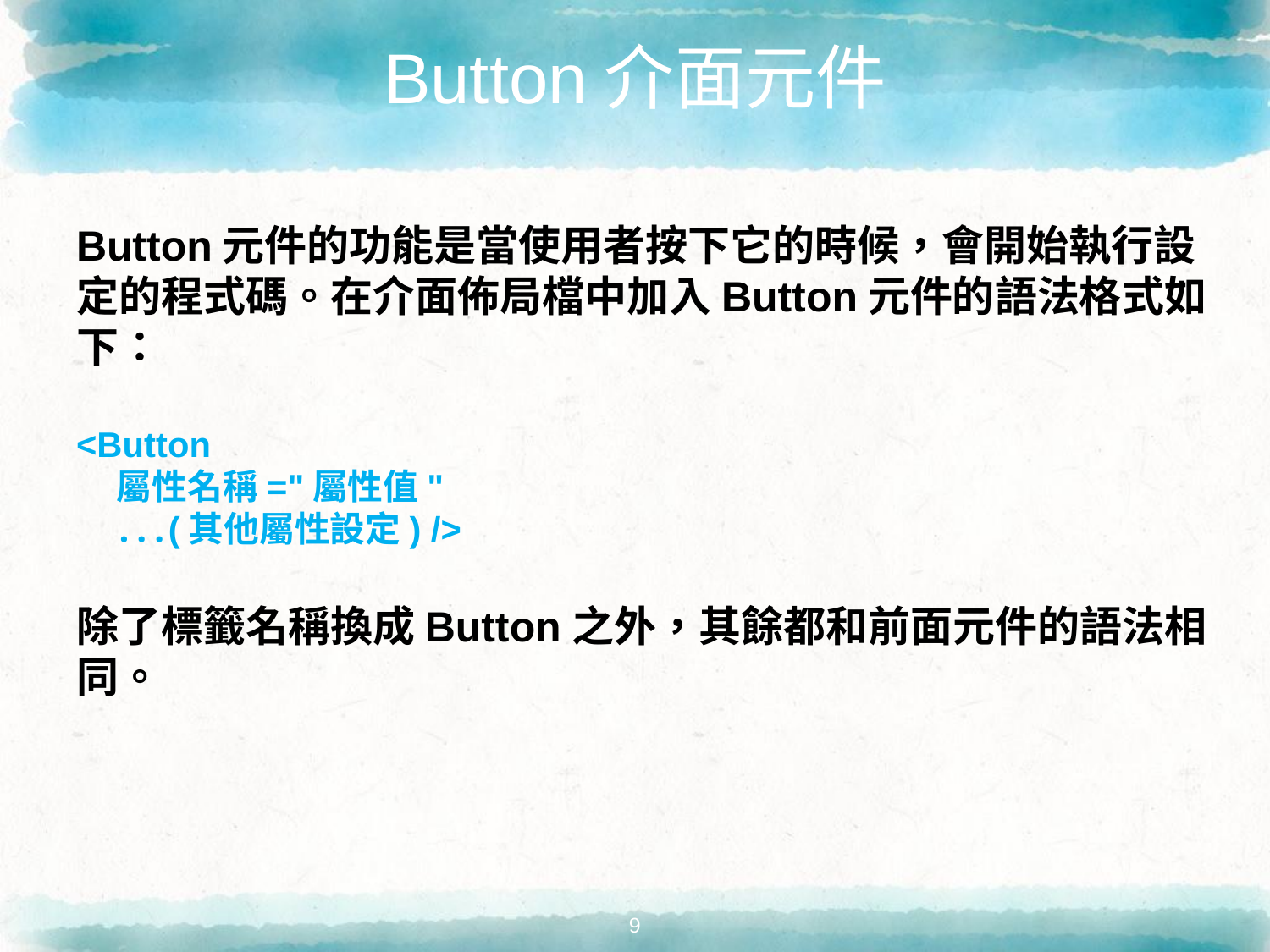

# Button介面元件
Button元件的功能是當使用者按下它的時候，會開始執行設定的程式碼。在介面佈局檔中加入Button元件的語法格式如下：

<Button
    屬性名稱="屬性值"
    ․․․(其他屬性設定) />

除了標籤名稱換成Button之外，其餘都和前面元件的語法相同。
9